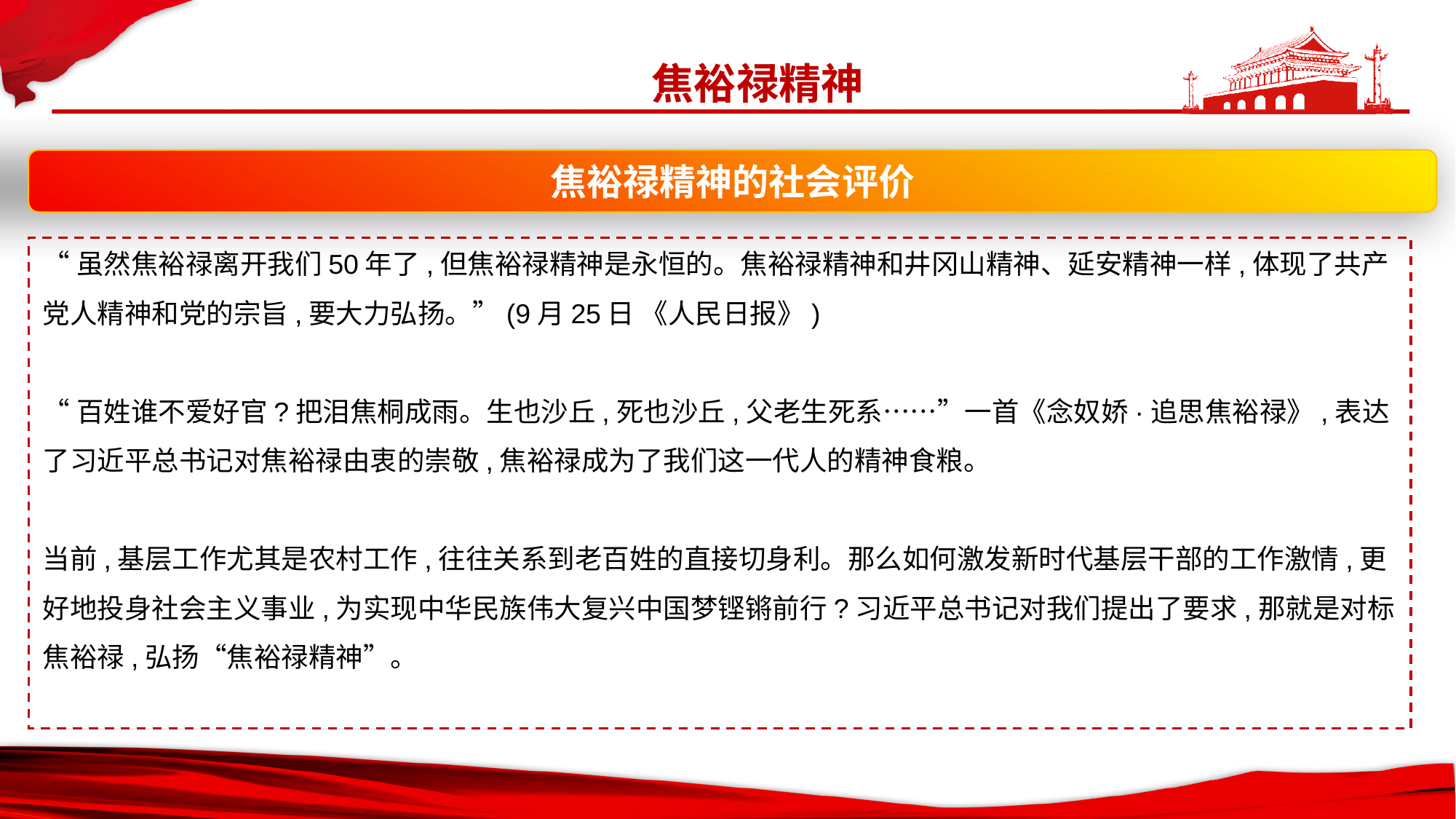

焦裕禄精神
焦裕禄精神的社会评价
“虽然焦裕禄离开我们50年了,但焦裕禄精神是永恒的。焦裕禄精神和井冈山精神、延安精神一样,体现了共产党人精神和党的宗旨,要大力弘扬。”(9月25日 《人民日报》)

“百姓谁不爱好官?把泪焦桐成雨。生也沙丘,死也沙丘,父老生死系……”一首《念奴娇·追思焦裕禄》,表达了习近平总书记对焦裕禄由衷的崇敬,焦裕禄成为了我们这一代人的精神食粮。

当前,基层工作尤其是农村工作,往往关系到老百姓的直接切身利。那么如何激发新时代基层干部的工作激情,更好地投身社会主义事业,为实现中华民族伟大复兴中国梦铿锵前行?习近平总书记对我们提出了要求,那就是对标焦裕禄,弘扬“焦裕禄精神”。